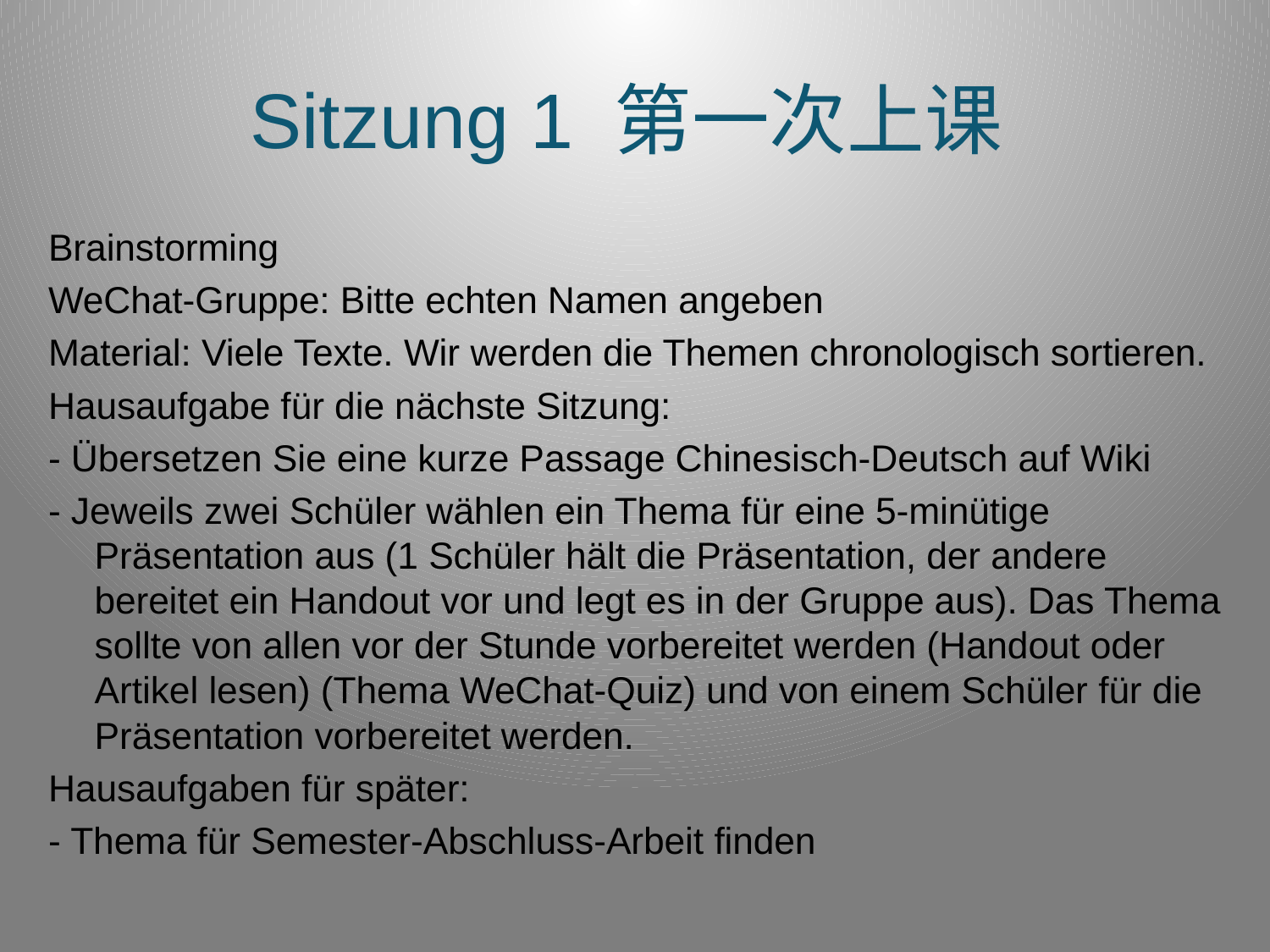

# Sitzung 1 第一次上课
Brainstorming
WeChat-Gruppe: Bitte echten Namen angeben
Material: Viele Texte. Wir werden die Themen chronologisch sortieren.
Hausaufgabe für die nächste Sitzung:
- Übersetzen Sie eine kurze Passage Chinesisch-Deutsch auf Wiki
- Jeweils zwei Schüler wählen ein Thema für eine 5-minütige Präsentation aus (1 Schüler hält die Präsentation, der andere bereitet ein Handout vor und legt es in der Gruppe aus). Das Thema sollte von allen vor der Stunde vorbereitet werden (Handout oder Artikel lesen) (Thema WeChat-Quiz) und von einem Schüler für die Präsentation vorbereitet werden.
Hausaufgaben für später:
- Thema für Semester-Abschluss-Arbeit finden